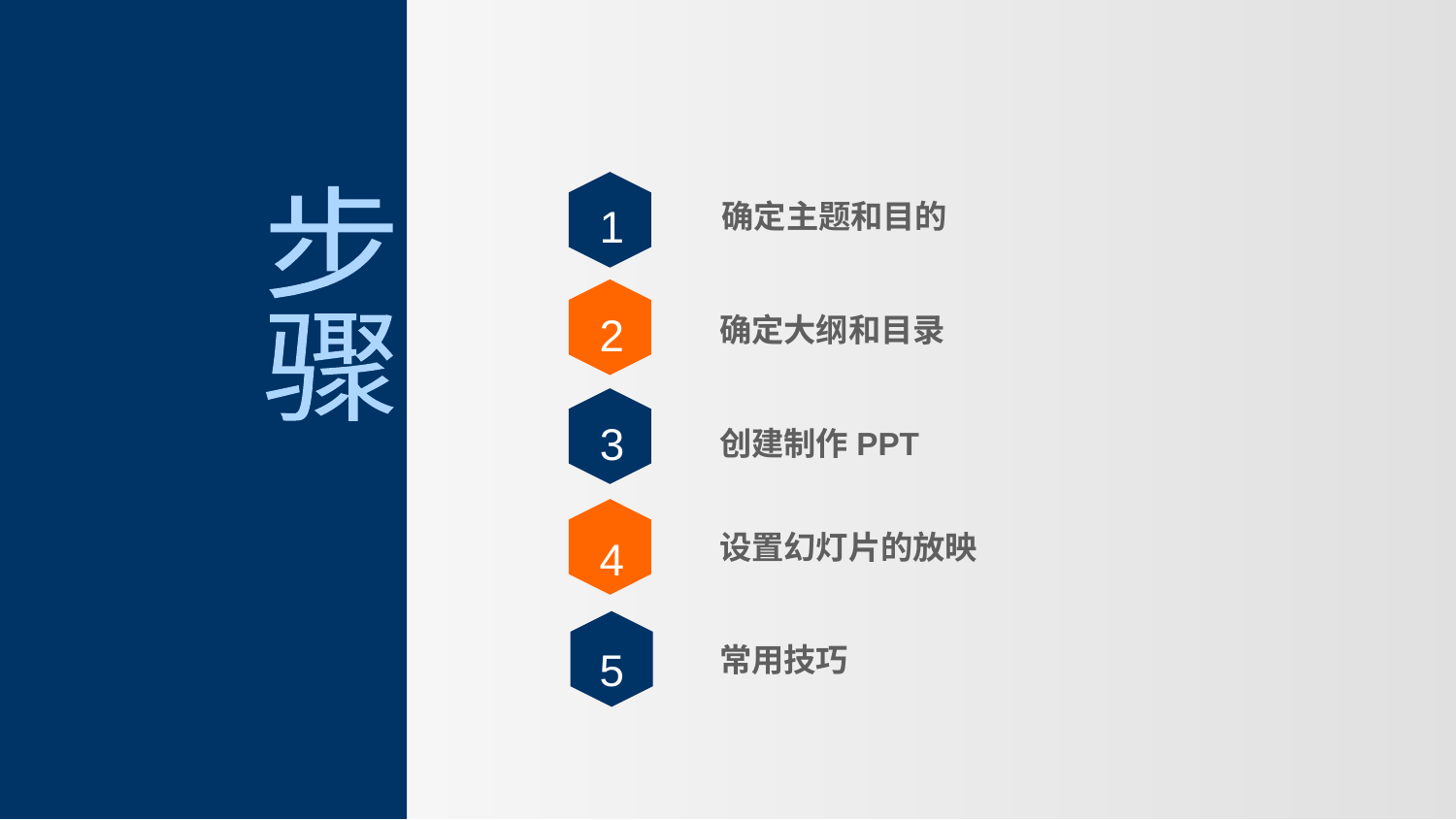

1

确定主题和目的
步
骤

2
确定大纲和目录

3
创建制作PPT

4
设置幻灯片的放映

5
常用技巧